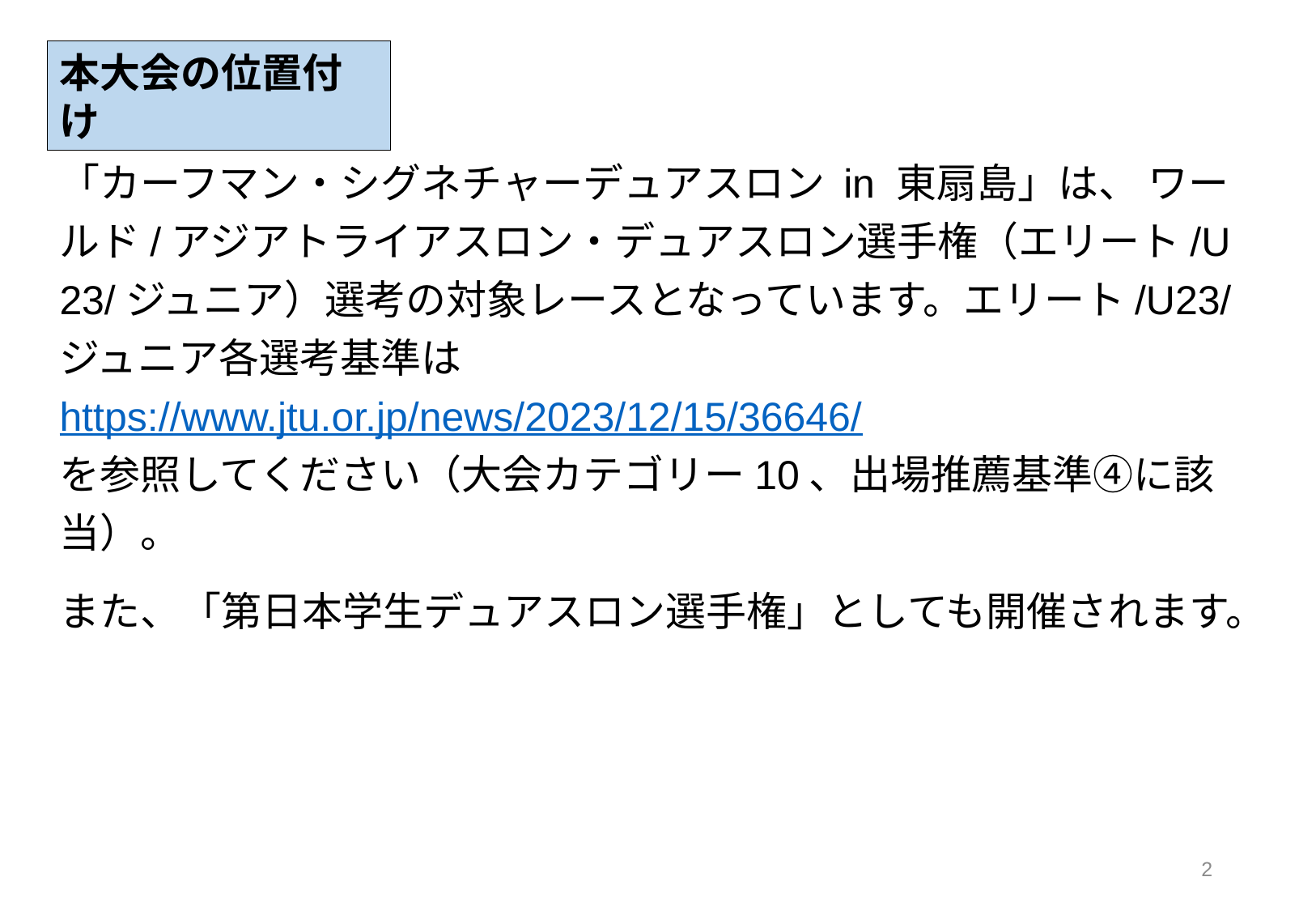

本大会の位置付け
「カーフマン・シグネチャーデュアスロン in 東扇島」は、 ワールド/アジアトライアスロン・デュアスロン選手権（エリート/U23/ジュニア）選考の対象レースとなっています。エリート/U23/ジュニア各選考基準は
https://www.jtu.or.jp/news/2023/12/15/36646/　
を参照してください（大会カテゴリー10、出場推薦基準④に該当）。
また、「第日本学生デュアスロン選手権」としても開催されます。

2